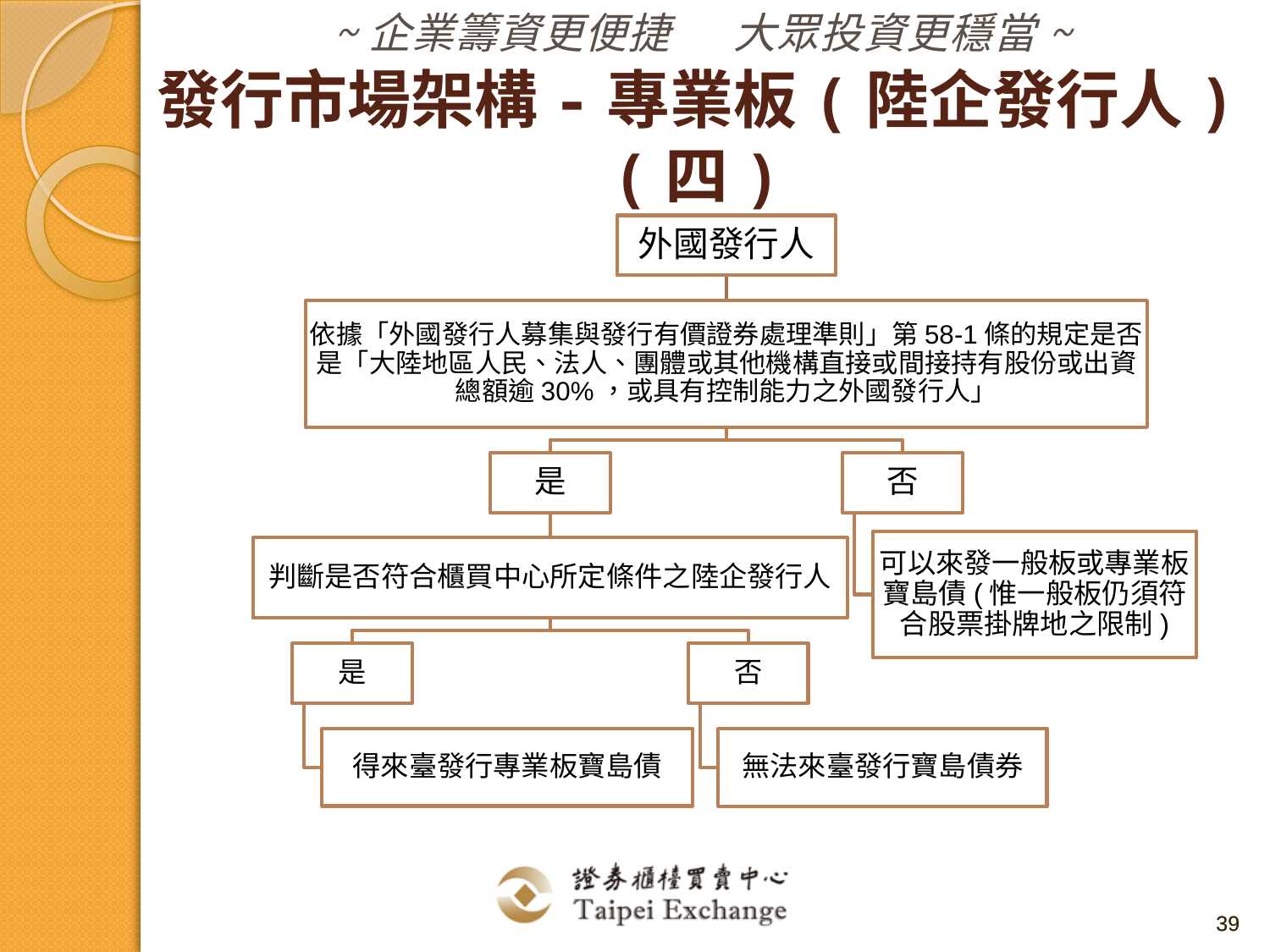

發行市場架構-專業板(陸企發行人)(四)
外國發行人
依據「外國發行人募集與發行有價證券處理準則」第58-1條的規定是否是「大陸地區人民、法人、團體或其他機構直接或間接持有股份或出資總額逾30%，或具有控制能力之外國發行人」
是
判斷是否符合櫃買中心所定條件之陸企發行人
是
得來臺發行專業板寶島債
否
無法來臺發行寶島債券
否
可以來發一般板或專業板寶島債(惟一般板仍須符合股票掛牌地之限制)
39
39